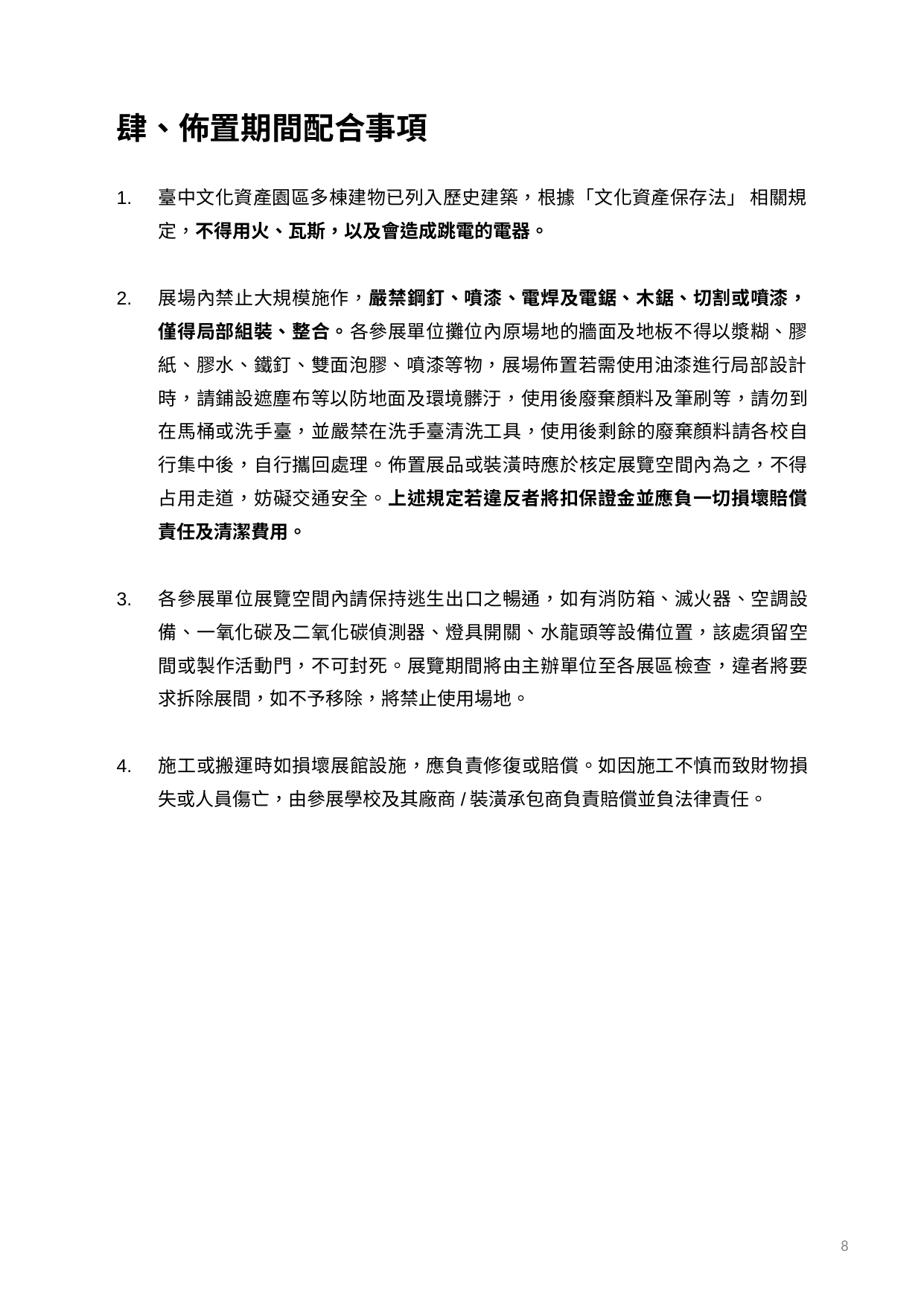

# 肆、佈置期間配合事項
臺中文化資產園區多棟建物已列入歷史建築，根據「文化資產保存法」 相關規定，不得用火、瓦斯，以及會造成跳電的電器。

展場內禁止大規模施作，嚴禁鋼釘、噴漆、電焊及電鋸、木鋸、切割或噴漆， 僅得局部組裝、整合。各參展單位攤位內原場地的牆面及地板不得以漿糊、膠 紙、膠水、鐵釘、雙面泡膠、噴漆等物，展場佈置若需使用油漆進行局部設計時，請鋪設遮塵布等以防地面及環境髒汙，使用後廢棄顏料及筆刷等，請勿到 在馬桶或洗手臺，並嚴禁在洗手臺清洗工具，使用後剩餘的廢棄顏料請各校自行集中後，自行攜回處理。佈置展品或裝潢時應於核定展覽空間內為之，不得占用走道，妨礙交通安全。上述規定若違反者將扣保證金並應負一切損壞賠償責任及清潔費用。

各參展單位展覽空間內請保持逃生出口之暢通，如有消防箱、滅火器、空調設備、一氧化碳及二氧化碳偵測器、燈具開關、水龍頭等設備位置，該處須留空間或製作活動門，不可封死。展覽期間將由主辦單位至各展區檢查，違者將要求拆除展間，如不予移除，將禁止使用場地。

施工或搬運時如損壞展館設施，應負責修復或賠償。如因施工不慎而致財物損失或人員傷亡，由參展學校及其廠商/裝潢承包商負責賠償並負法律責任。
8